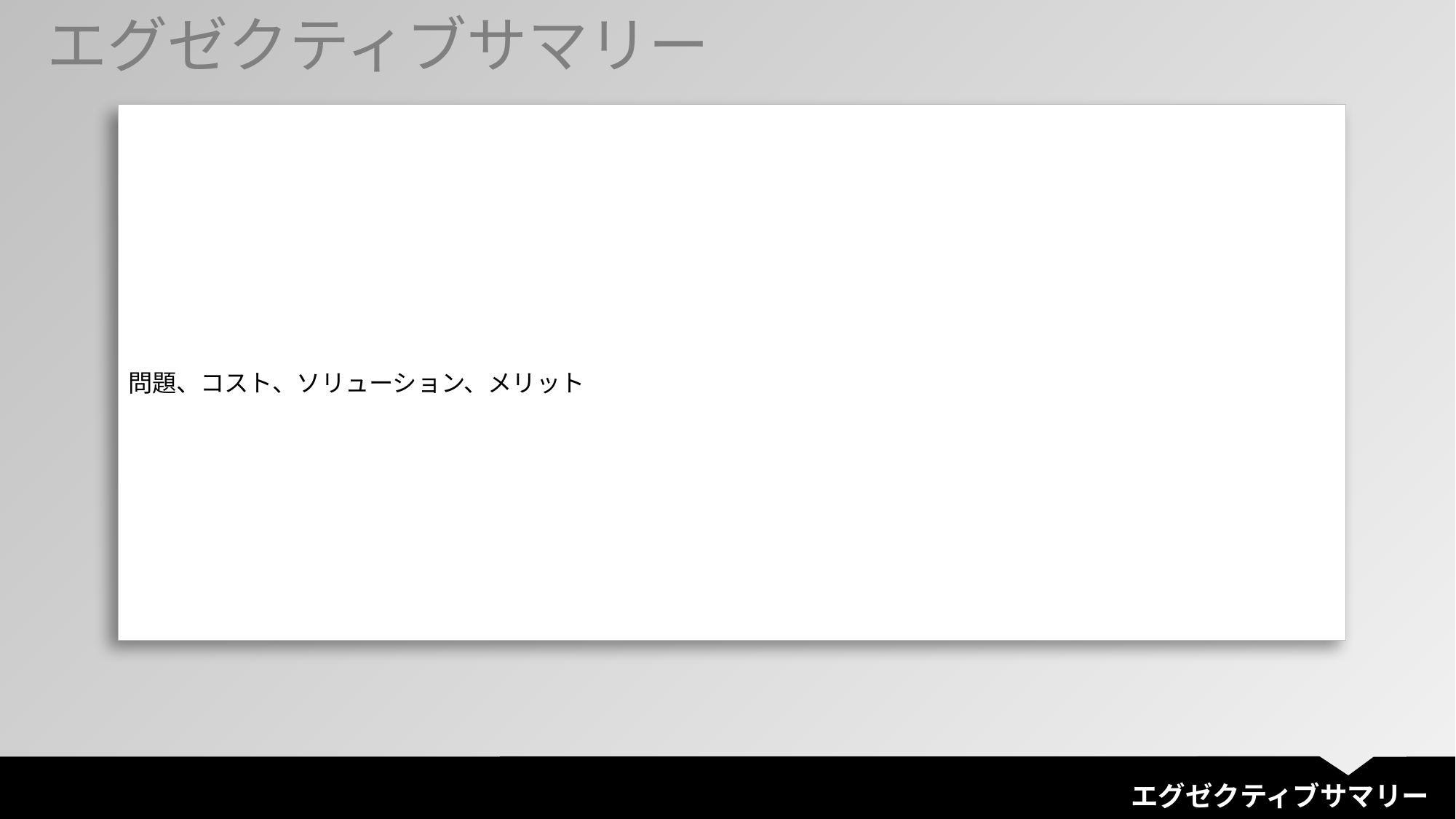

エグゼクティブサマリー
| 問題、コスト、ソリューション、メリット |
| --- |

エグゼクティブサマリー